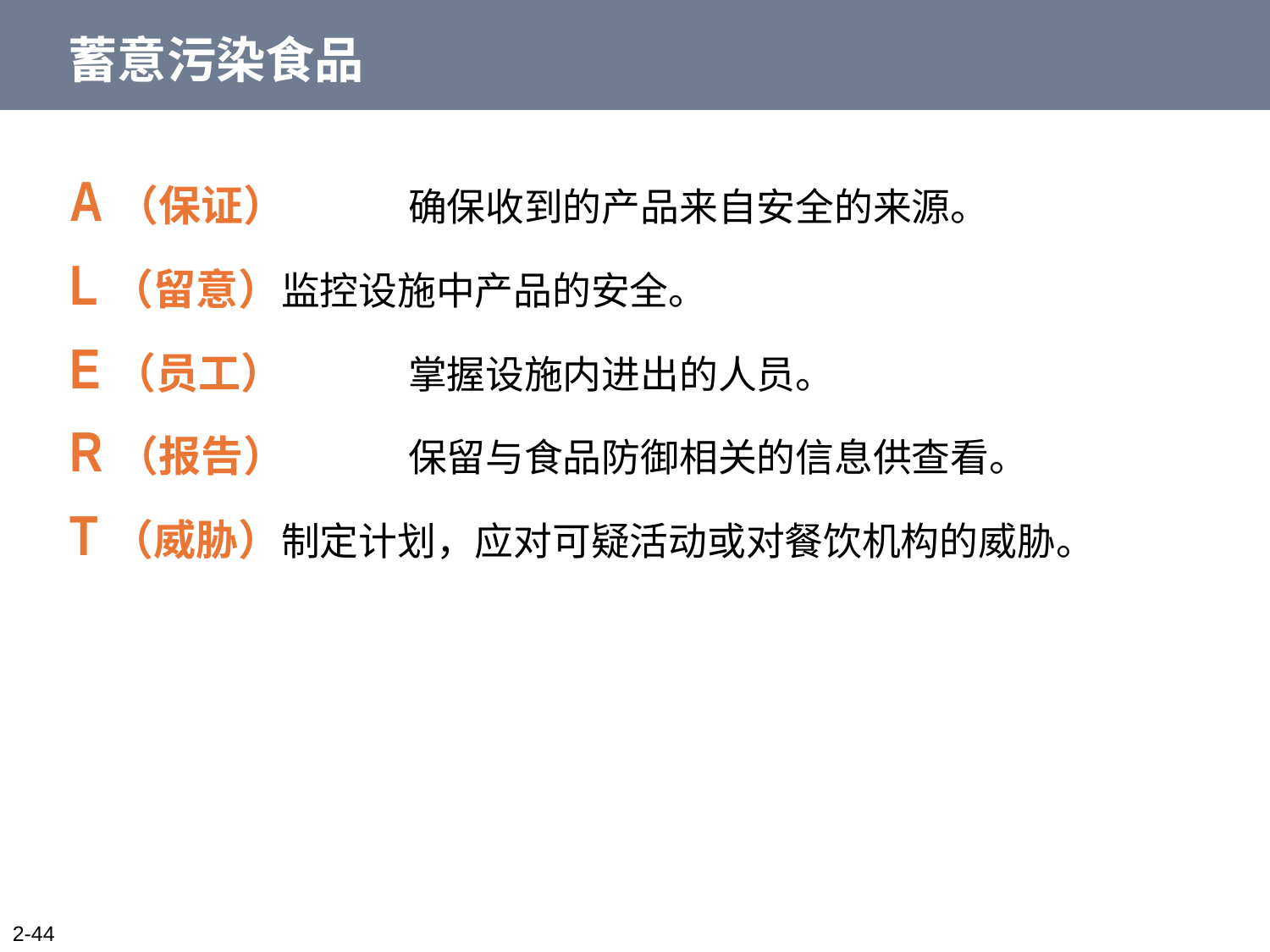

# 蓄意污染食品
A（保证）	确保收到的产品来自安全的来源。
L（留意）	监控设施中产品的安全。
E（员工）	掌握设施内进出的人员。
R（报告）	保留与食品防御相关的信息供查看。
T（威胁）	制定计划，应对可疑活动或对餐饮机构的威胁。

2-44